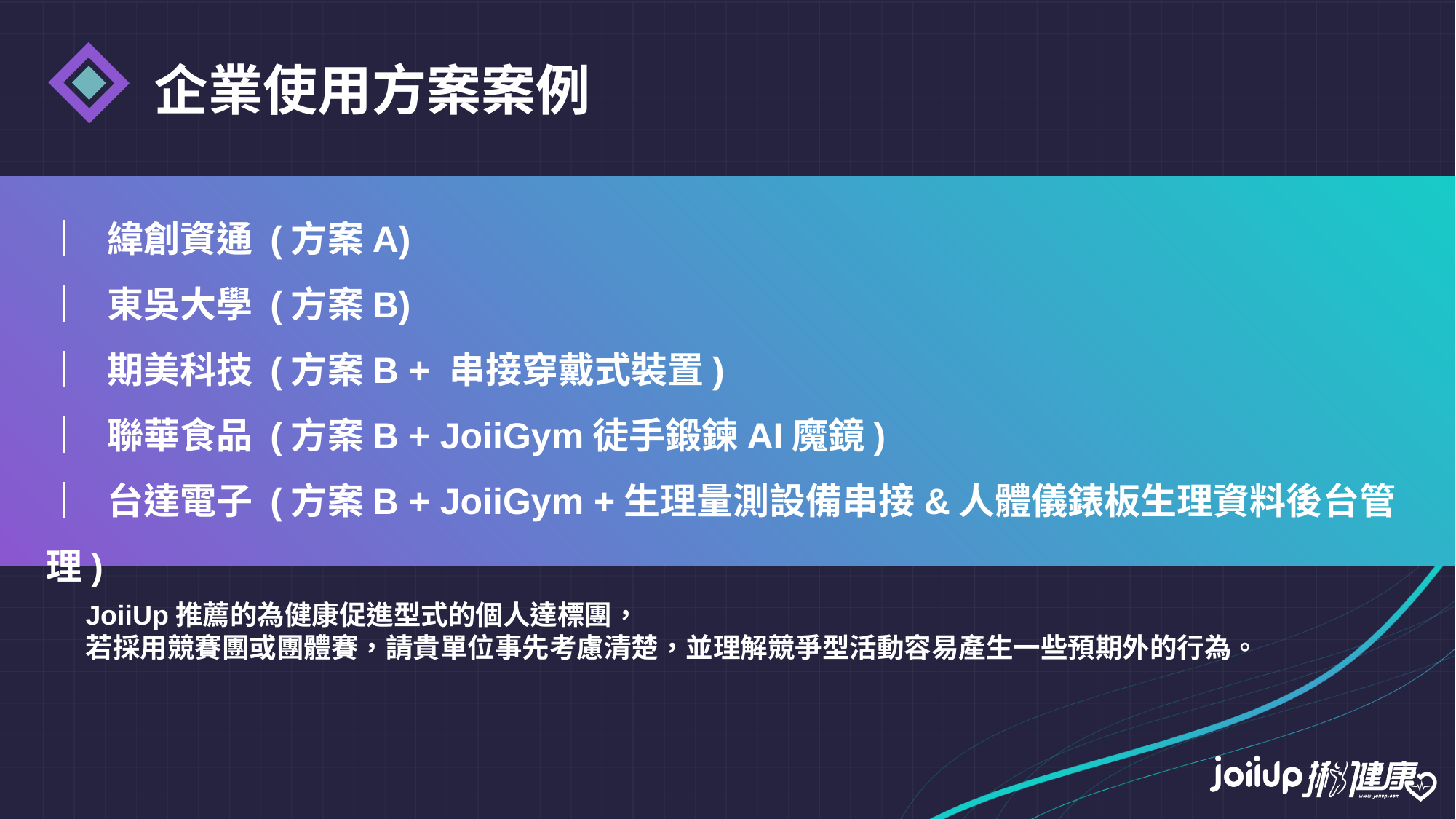

企業使用方案案例
│  緯創資通 (方案A)
│  東吳大學 (方案B)
│  期美科技 (方案B + 串接穿戴式裝置)
│  聯華食品 (方案B + JoiiGym徒手鍛鍊AI魔鏡)
│  台達電子 (方案B + JoiiGym +生理量測設備串接&人體儀錶板生理資料後台管理)
JoiiUp推薦的為健康促進型式的個人達標團，
若採用競賽團或團體賽，請貴單位事先考慮清楚，並理解競爭型活動容易產生一些預期外的行為。